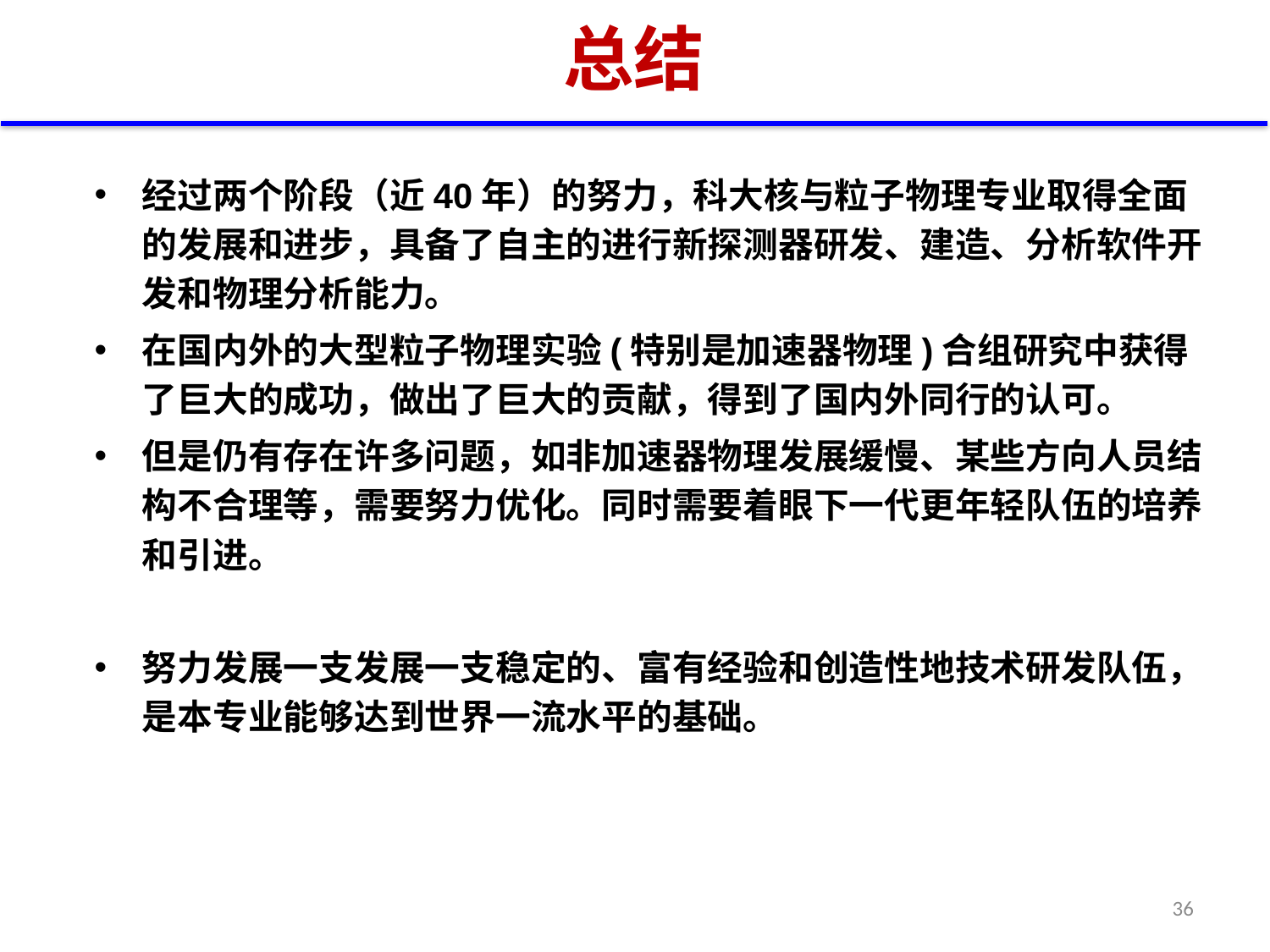

# 总结
经过两个阶段（近40年）的努力，科大核与粒子物理专业取得全面的发展和进步，具备了自主的进行新探测器研发、建造、分析软件开发和物理分析能力。
在国内外的大型粒子物理实验(特别是加速器物理)合组研究中获得了巨大的成功，做出了巨大的贡献，得到了国内外同行的认可。
但是仍有存在许多问题，如非加速器物理发展缓慢、某些方向人员结构不合理等，需要努力优化。同时需要着眼下一代更年轻队伍的培养和引进。

努力发展一支发展一支稳定的、富有经验和创造性地技术研发队伍，是本专业能够达到世界一流水平的基础。

36